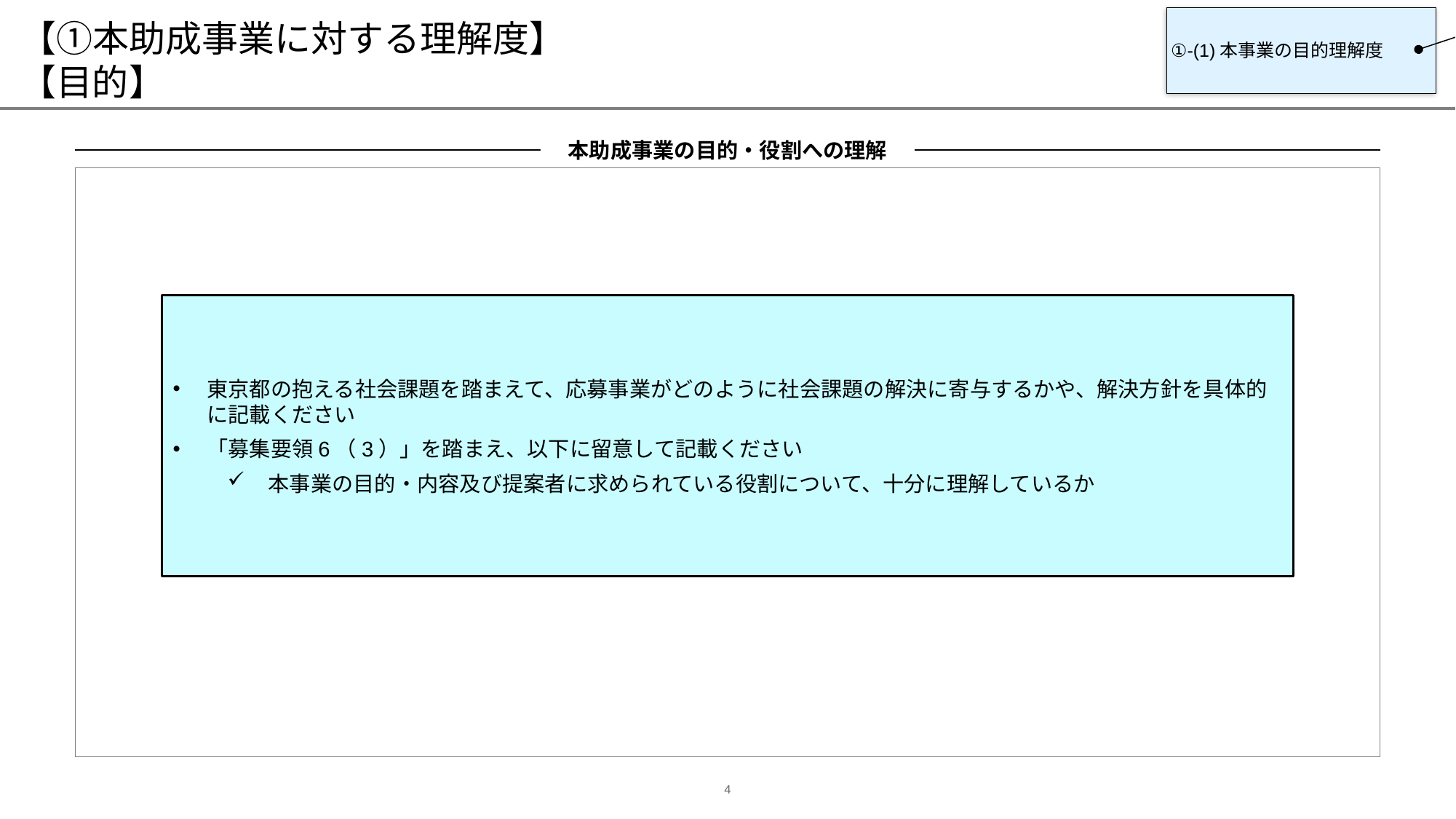

# 【①本助成事業に対する理解度】 【目的】
評価観点・基準のうち、どの項目に該当し得るかを各資料右肩にできる限りお示しください。
（左記のように1ページ1項目ずつ作成でも、1ページで複数項目を含めて表現される場合でも留意事項に従っている限りは問題ございません）
※以後のページにかけても同様
①-(1)本事業の目的理解度
本助成事業の目的・役割への理解

東京都の抱える社会課題を踏まえて、応募事業がどのように社会課題の解決に寄与するかや、解決方針を具体的に記載ください
「募集要領6（3）」を踏まえ、以下に留意して記載ください
本事業の目的・内容及び提案者に求められている役割について、十分に理解しているか